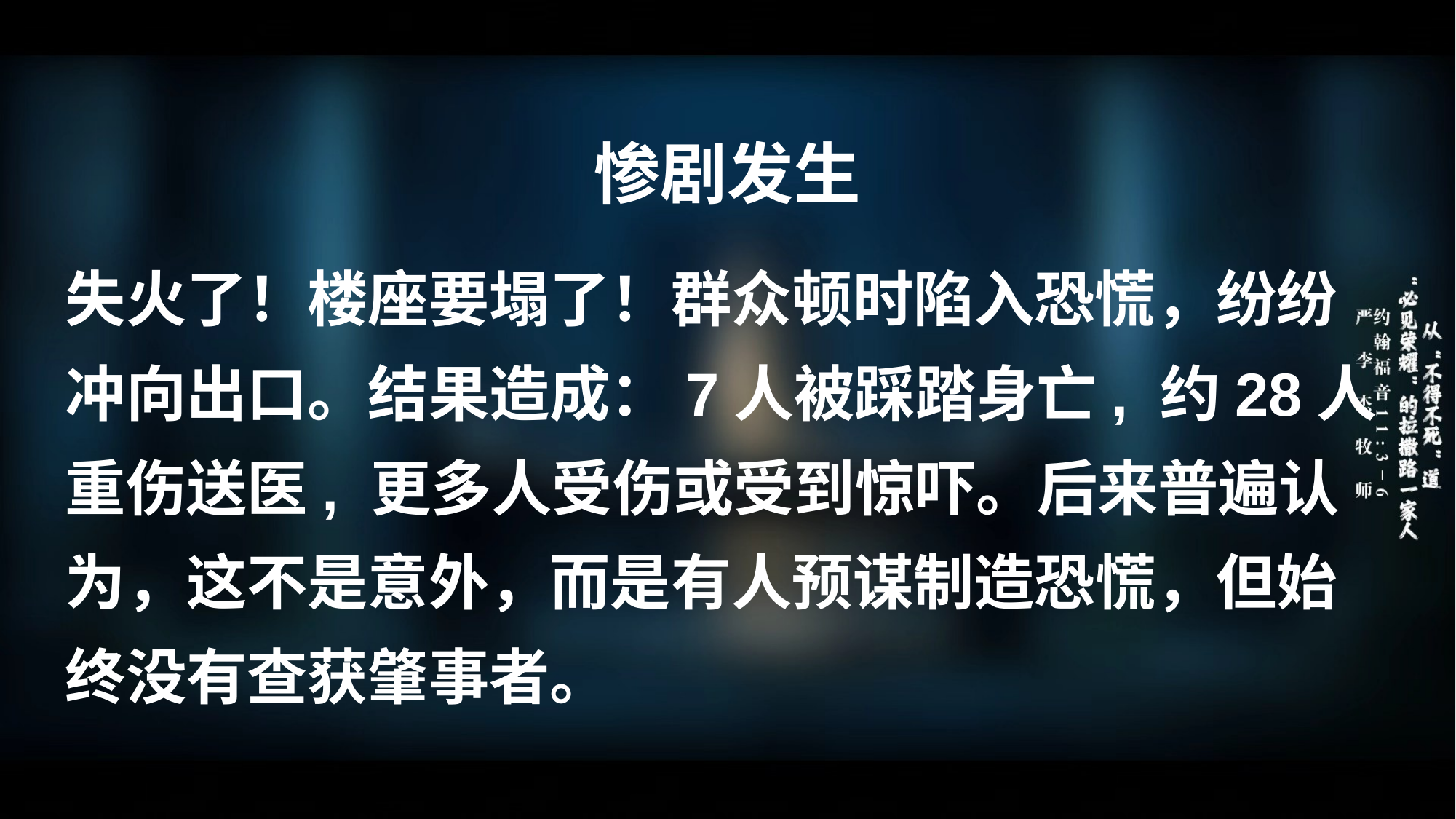

惨剧发生
失火了！楼座要塌了！群众顿时陷入恐慌，纷纷冲向出口。结果造成：7人被踩踏身亡, 约28人重伤送医, 更多人受伤或受到惊吓。后来普遍认为，这不是意外，而是有人预谋制造恐慌，但始终没有查获肇事者。